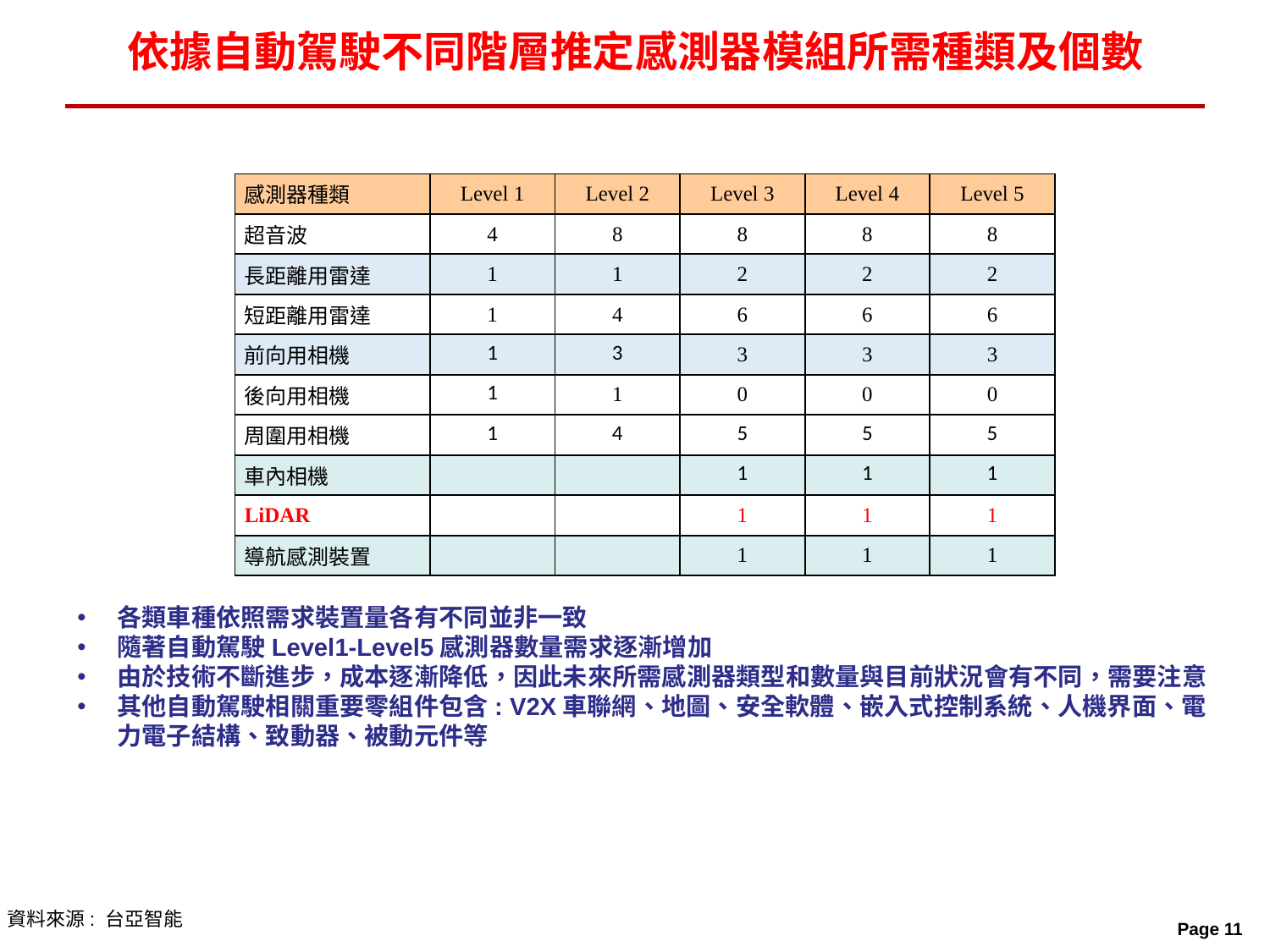

# 依據自動駕駛不同階層推定感測器模組所需種類及個數
| 感測器種類 | Level 1 | Level 2 | Level 3 | Level 4 | Level 5 |
| --- | --- | --- | --- | --- | --- |
| 超音波 | 4 | 8 | 8 | 8 | 8 |
| 長距離用雷達 | 1 | 1 | 2 | 2 | 2 |
| 短距離用雷達 | 1 | 4 | 6 | 6 | 6 |
| 前向用相機 | 1 | 3 | 3 | 3 | 3 |
| 後向用相機 | 1 | 1 | 0 | 0 | 0 |
| 周圍用相機 | 1 | 4 | 5 | 5 | 5 |
| 車內相機 |  |  | 1 | 1 | 1 |
| LiDAR |  |  | 1 | 1 | 1 |
| 導航感測裝置 |  |  | 1 | 1 | 1 |
各類車種依照需求裝置量各有不同並非一致
隨著自動駕駛Level1-Level5感測器數量需求逐漸增加
由於技術不斷進步，成本逐漸降低，因此未來所需感測器類型和數量與目前狀況會有不同，需要注意
其他自動駕駛相關重要零組件包含: V2X車聯網、地圖、安全軟體、嵌入式控制系統、人機界面、電力電子結構、致動器、被動元件等
資料來源: 台亞智能